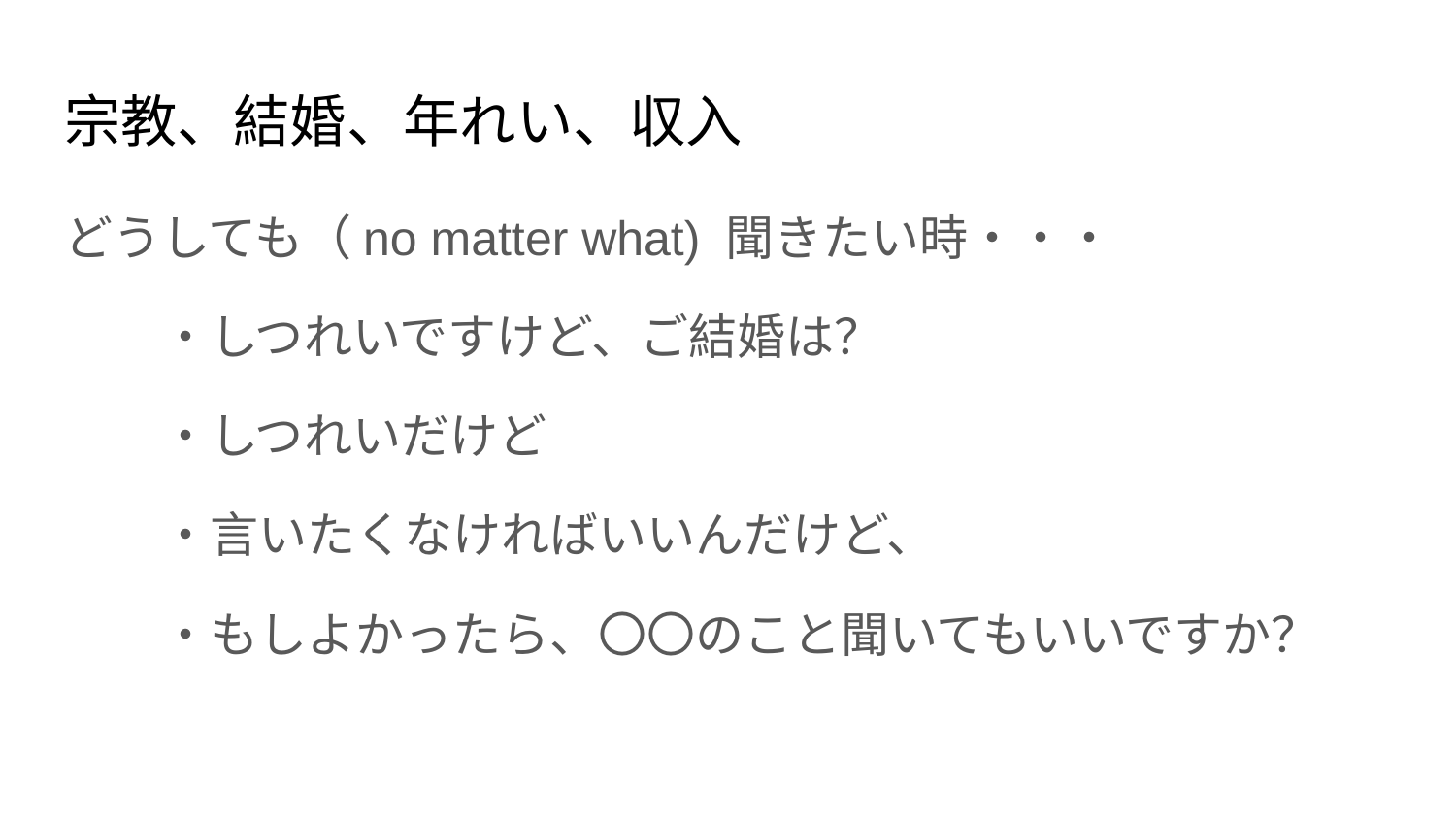

# 宗教、結婚、年れい、収入
どうしても（no matter what) 聞きたい時・・・
　　・しつれいですけど、ご結婚は？
　　・しつれいだけど
　　・言いたくなければいいんだけど、
　　・もしよかったら、〇〇のこと聞いてもいいですか？